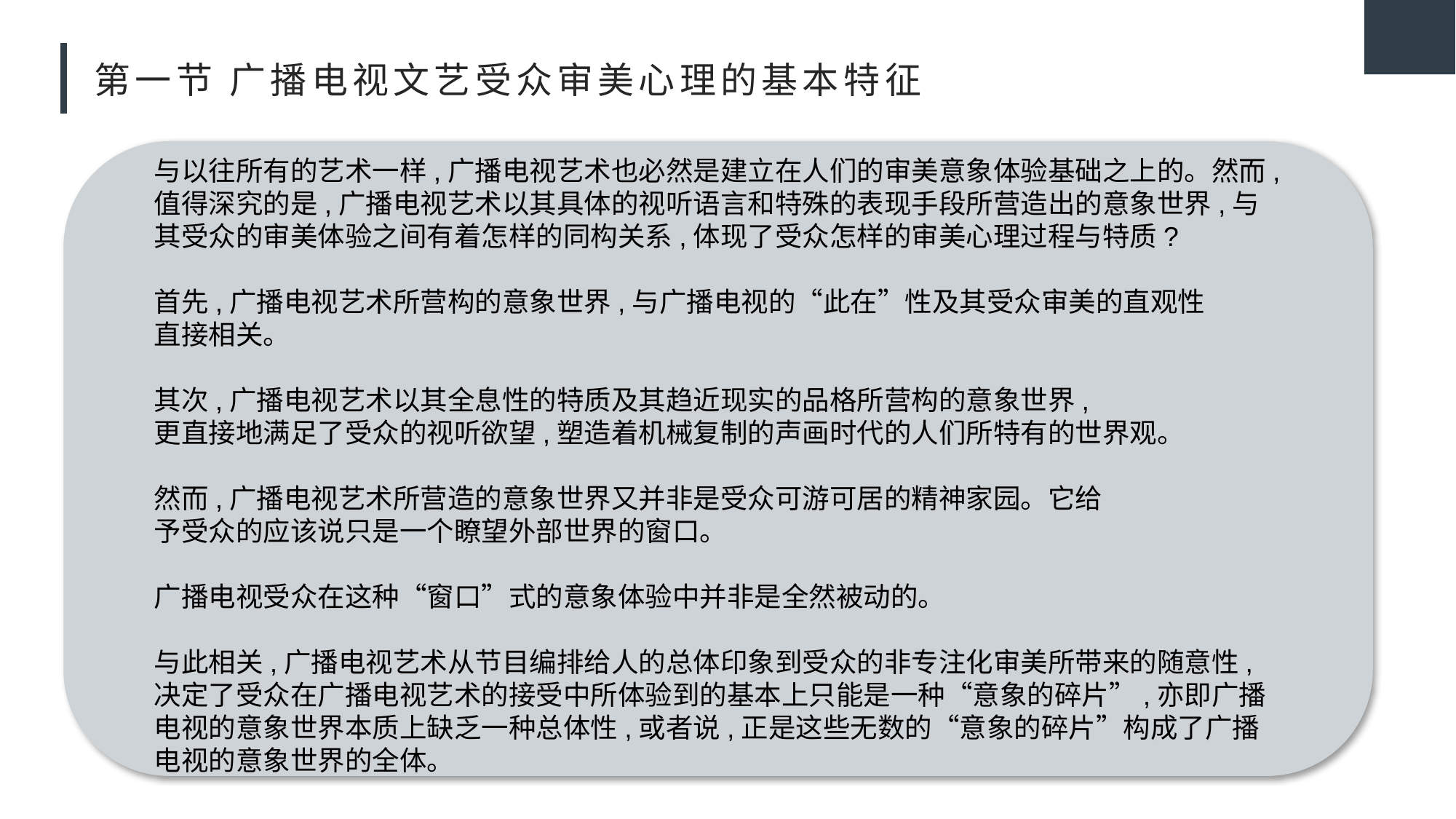

# 第一节 广播电视文艺受众审美心理的基本特征

与以往所有的艺术一样,广播电视艺术也必然是建立在人们的审美意象体验基础之上的。然而,值得深究的是,广播电视艺术以其具体的视听语言和特殊的表现手段所营造出的意象世界,与其受众的审美体验之间有着怎样的同构关系,体现了受众怎样的审美心理过程与特质?

首先,广播电视艺术所营构的意象世界,与广播电视的“此在”性及其受众审美的直观性
直接相关。

其次,广播电视艺术以其全息性的特质及其趋近现实的品格所营构的意象世界,
更直接地满足了受众的视听欲望,塑造着机械复制的声画时代的人们所特有的世界观。

然而,广播电视艺术所营造的意象世界又并非是受众可游可居的精神家园。它给
予受众的应该说只是一个瞭望外部世界的窗口。

广播电视受众在这种“窗口”式的意象体验中并非是全然被动的。

与此相关,广播电视艺术从节目编排给人的总体印象到受众的非专注化审美所带来的随意性,决定了受众在广播电视艺术的接受中所体验到的基本上只能是一种“意象的碎片”,亦即广播电视的意象世界本质上缺乏一种总体性,或者说,正是这些无数的“意象的碎片”构成了广播电视的意象世界的全体。